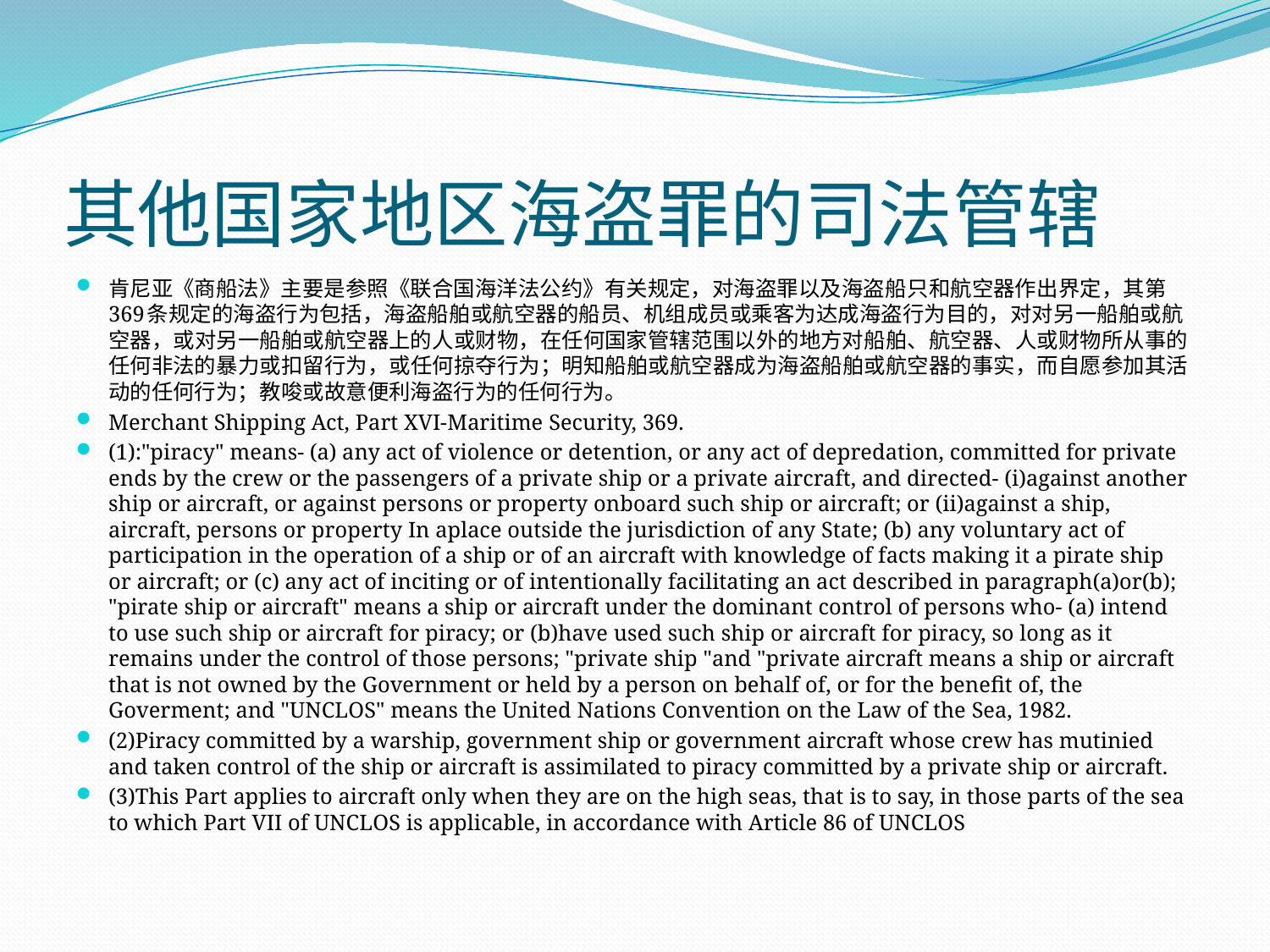

# 其他国家地区海盗罪的司法管辖
肯尼亚《商船法》主要是参照《联合国海洋法公约》有关规定，对海盗罪以及海盗船只和航空器作出界定，其第369条规定的海盗行为包括，海盗船舶或航空器的船员、机组成员或乘客为达成海盗行为目的，对对另一船舶或航空器，或对另一船舶或航空器上的人或财物，在任何国家管辖范围以外的地方对船舶、航空器、人或财物所从事的任何非法的暴力或扣留行为，或任何掠夺行为；明知船舶或航空器成为海盗船舶或航空器的事实，而自愿参加其活动的任何行为；教唆或故意便利海盗行为的任何行为。
Merchant Shipping Act, Part XVI-Maritime Security, 369.
(1):"piracy" means- (a) any act of violence or detention, or any act of depredation, committed for private ends by the crew or the passengers of a private ship or a private aircraft, and directed- (i)against another ship or aircraft, or against persons or property onboard such ship or aircraft; or (ii)against a ship, aircraft, persons or property In aplace outside the jurisdiction of any State; (b) any voluntary act of participation in the operation of a ship or of an aircraft with knowledge of facts making it a pirate ship or aircraft; or (c) any act of inciting or of intentionally facilitating an act described in paragraph(a)or(b); "pirate ship or aircraft" means a ship or aircraft under the dominant control of persons who- (a) intend to use such ship or aircraft for piracy; or (b)have used such ship or aircraft for piracy, so long as it remains under the control of those persons; "private ship "and "private aircraft means a ship or aircraft that is not owned by the Government or held by a person on behalf of, or for the benefit of, the Goverment; and "UNCLOS" means the United Nations Convention on the Law of the Sea, 1982.
(2)Piracy committed by a warship, government ship or government aircraft whose crew has mutinied and taken control of the ship or aircraft is assimilated to piracy committed by a private ship or aircraft.
(3)This Part applies to aircraft only when they are on the high seas, that is to say, in those parts of the sea to which Part VII of UNCLOS is applicable, in accordance with Article 86 of UNCLOS